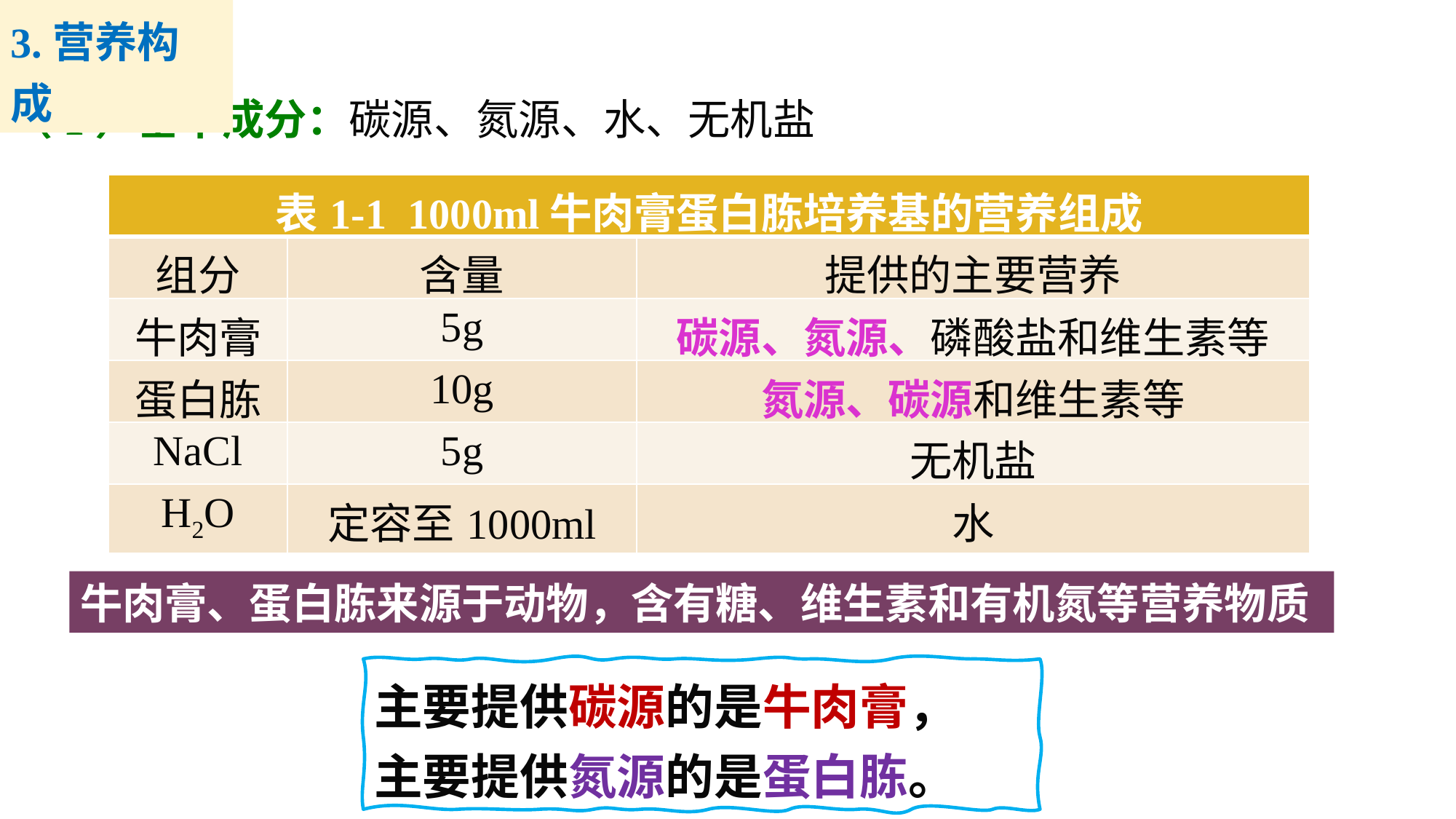

3.营养构成
（1）基本成分：碳源、氮源、水、无机盐
| 表1-1 1000ml牛肉膏蛋白胨培养基的营养组成 |  |  |
| --- | --- | --- |
| 组分 | 含量 | 提供的主要营养 |
| 牛肉膏 | 5g | 碳源、氮源、磷酸盐和维生素等 |
| 蛋白胨 | 10g | 氮源、碳源和维生素等 |
| NaCl | 5g | 无机盐 |
| H2O | 定容至1000ml | 水 |
牛肉膏、蛋白胨来源于动物，含有糖、维生素和有机氮等营养物质
主要提供碳源的是牛肉膏，
主要提供氮源的是蛋白胨。